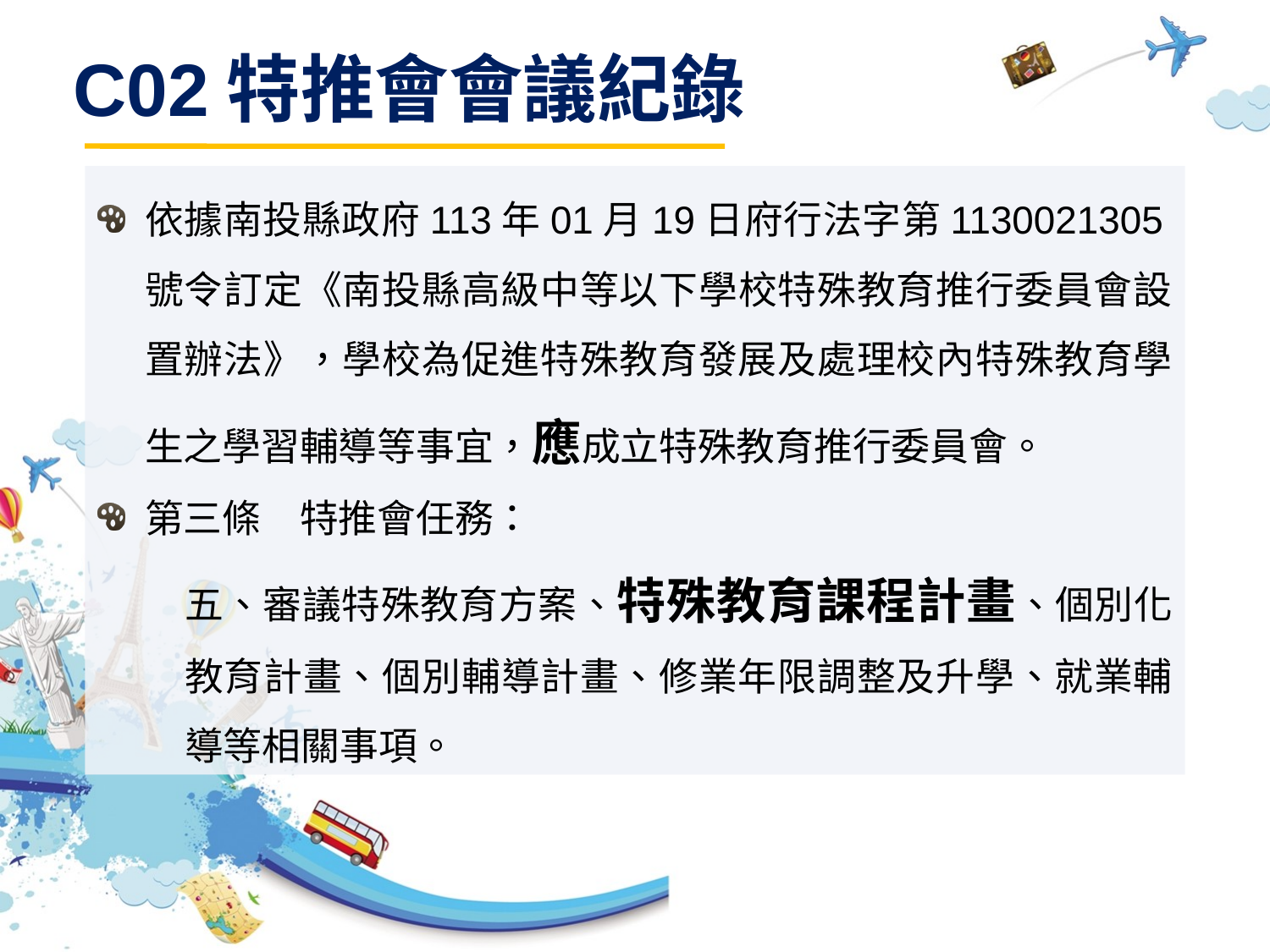

C02特推會會議紀錄
依據南投縣政府113年01月19日府行法字第1130021305號令訂定《南投縣高級中等以下學校特殊教育推行委員會設置辦法》，學校為促進特殊教育發展及處理校內特殊教育學生之學習輔導等事宜，應成立特殊教育推行委員會。
第三條　特推會任務：
五、審議特殊教育方案、特殊教育課程計畫、個別化教育計畫、個別輔導計畫、修業年限調整及升學、就業輔導等相關事項。